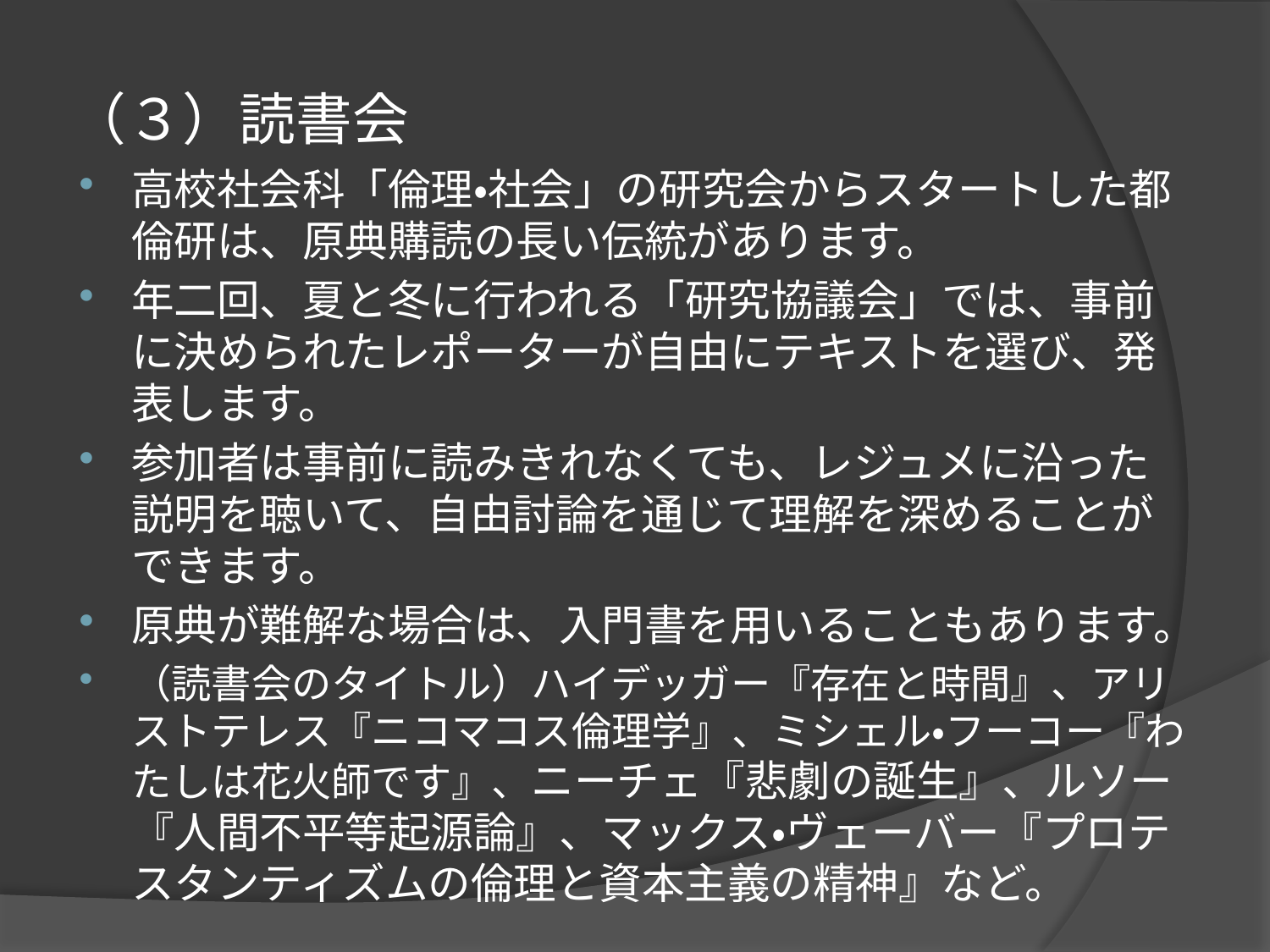

# （３）読書会
高校社会科「倫理・社会」の研究会からスタートした都倫研は、原典購読の長い伝統があります。
年二回、夏と冬に行われる「研究協議会」では、事前に決められたレポーターが自由にテキストを選び、発表します。
参加者は事前に読みきれなくても、レジュメに沿った説明を聴いて、自由討論を通じて理解を深めることができます。
原典が難解な場合は、入門書を用いることもあります。
（読書会のタイトル）ハイデッガー『存在と時間』、アリストテレス『ニコマコス倫理学』、ミシェル・フーコー『わたしは花火師です』、ニーチェ『悲劇の誕生』、ルソー『人間不平等起源論』、マックス・ヴェーバー『プロテスタンティズムの倫理と資本主義の精神』など。